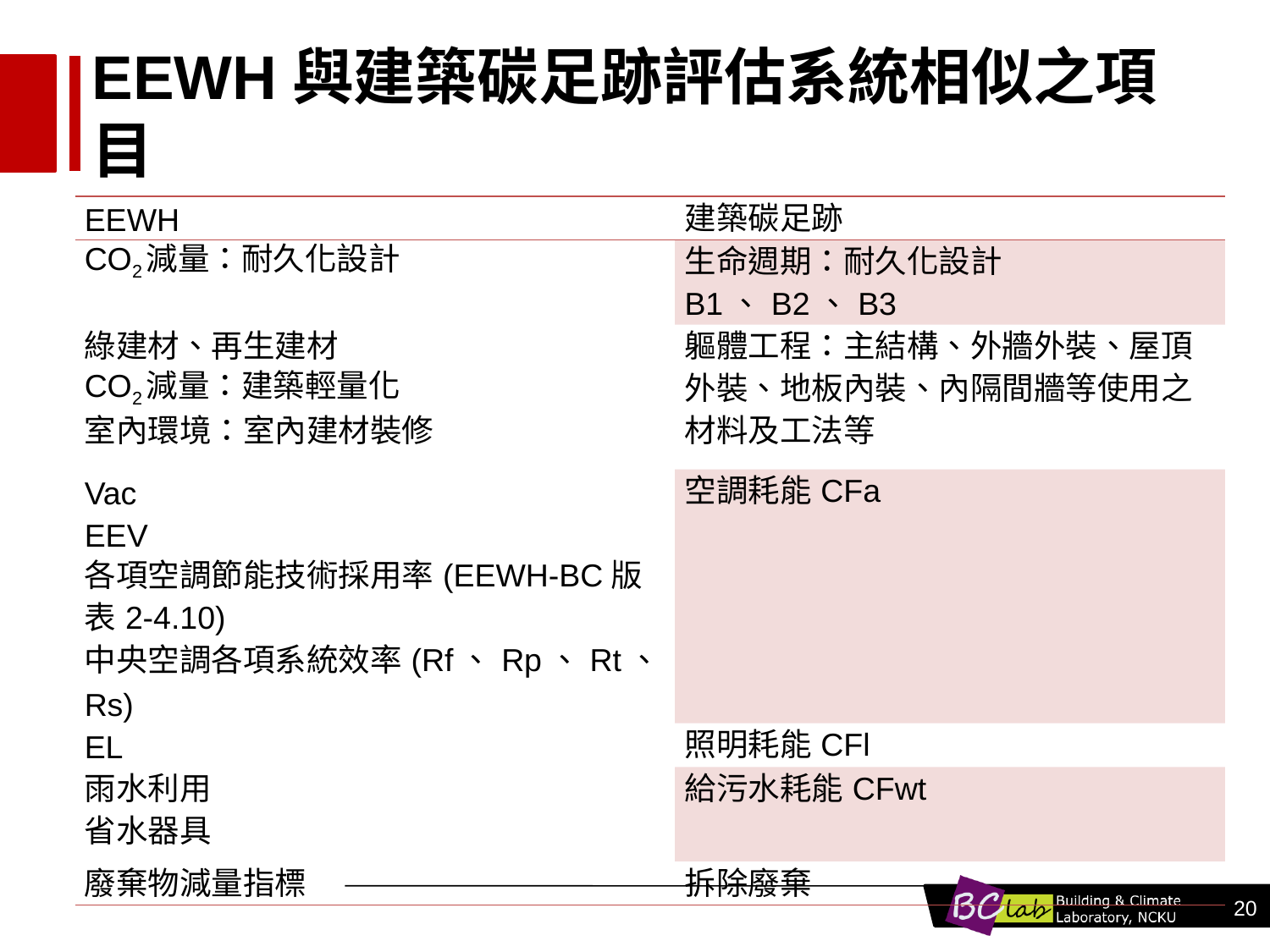

# EEWH與建築碳足跡評估系統相似之項目
| EEWH | 建築碳足跡 |
| --- | --- |
| CO2減量：耐久化設計 | 生命週期：耐久化設計B1、B2、B3 |
| 綠建材、再生建材 CO2減量：建築輕量化 室內環境：室內建材裝修 | 軀體工程：主結構、外牆外裝、屋頂外裝、地板內裝、內隔間牆等使用之材料及工法等 |
| Vac EEV 各項空調節能技術採用率(EEWH-BC版表2-4.10) 中央空調各項系統效率(Rf、Rp、Rt、Rs) | 空調耗能CFa |
| EL | 照明耗能CFl |
| 雨水利用 省水器具 | 給污水耗能CFwt |
| 廢棄物減量指標 | 拆除廢棄 |
20